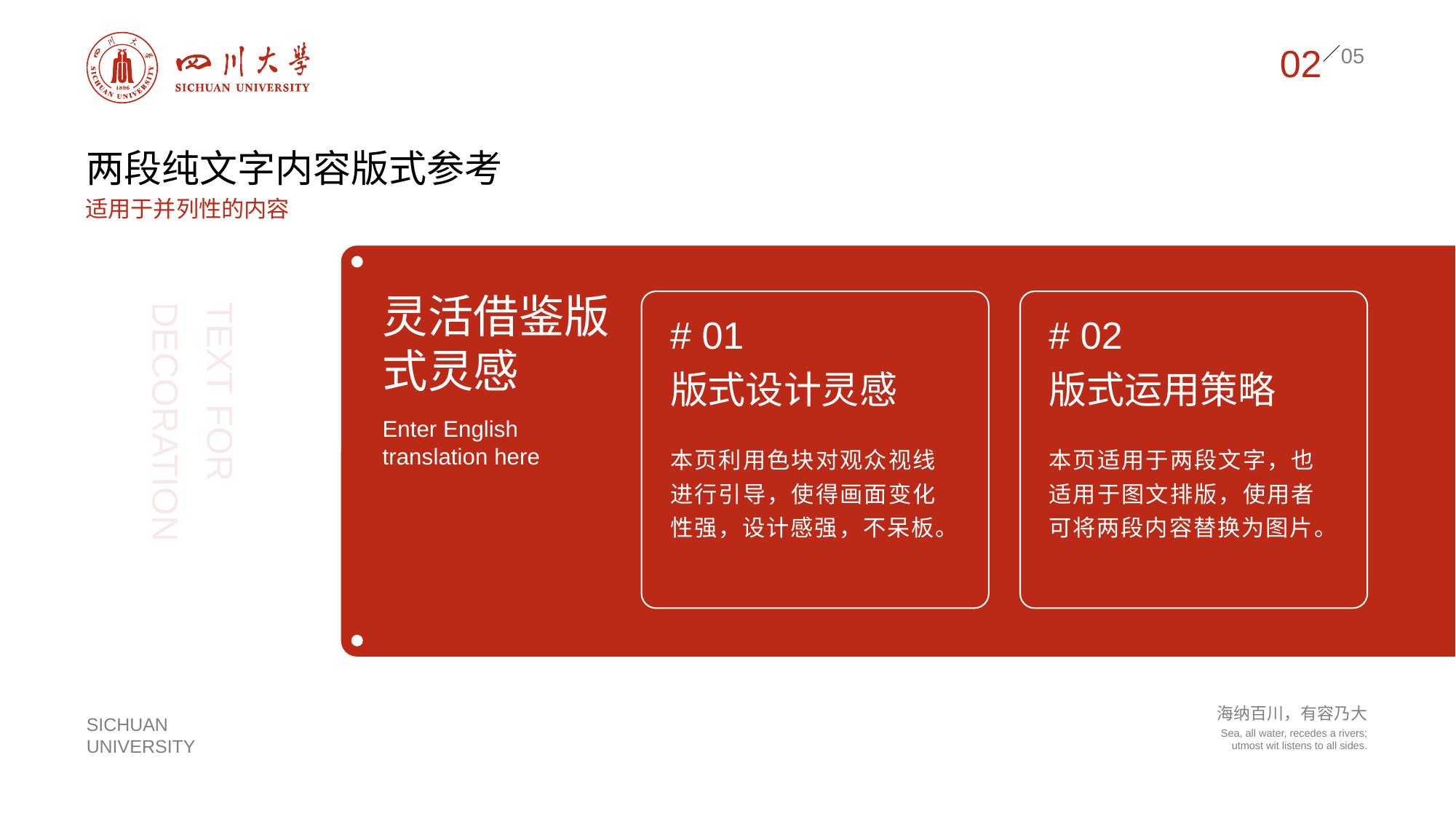

02
两段纯文字内容版式参考
适用于并列性的内容

灵活借鉴版式灵感

# 01
# 02
版式设计灵感
版式运用策略
Text for
decoration
Enter English
translation here
本页利用色块对观众视线进行引导，使得画面变化性强，设计感强，不呆板。
本页适用于两段文字，也适用于图文排版，使用者可将两段内容替换为图片。